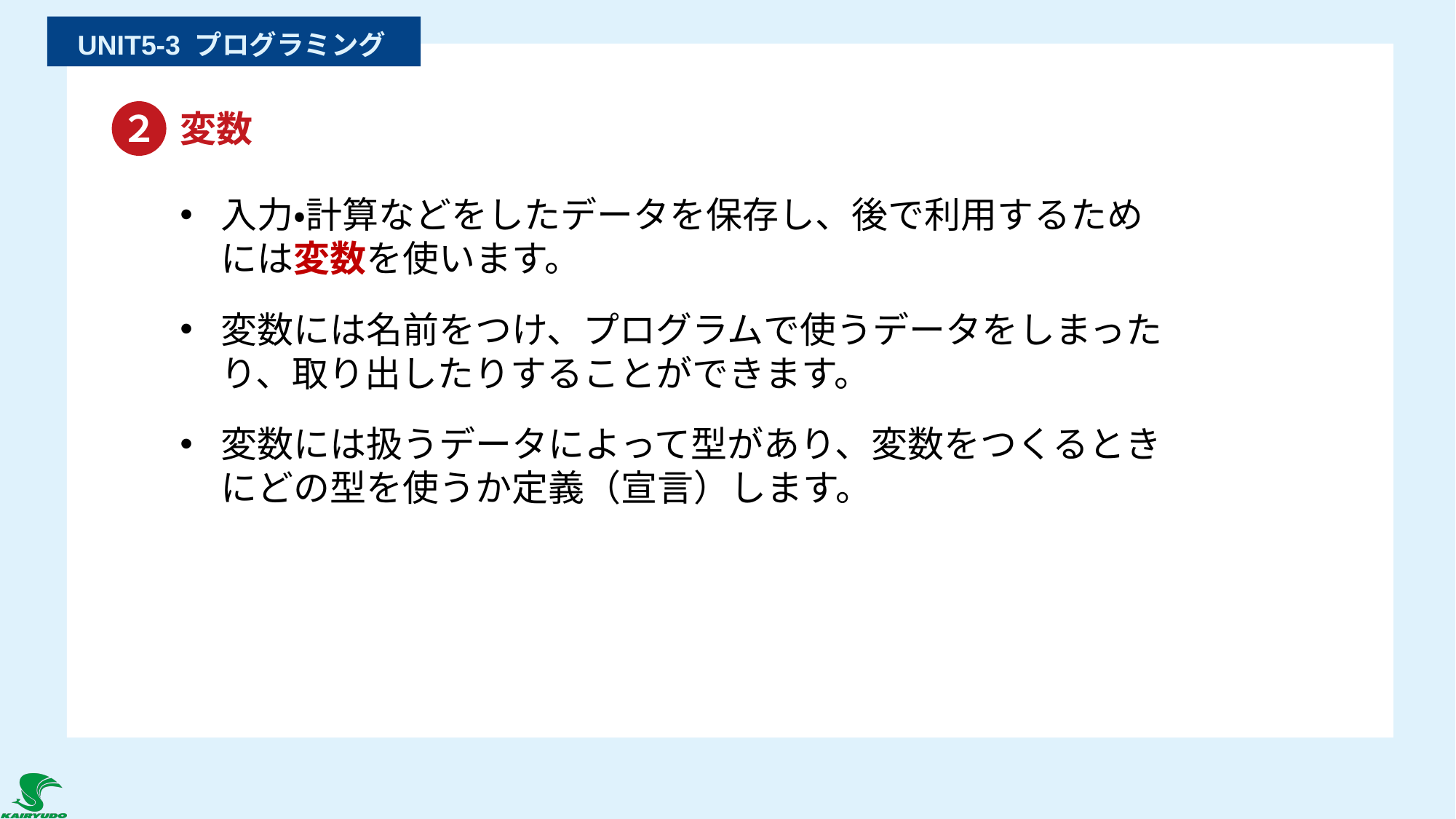

変数
２
入力・計算などをしたデータを保存し、後で利用するためには変数を使います。
変数には名前をつけ、プログラムで使うデータをしまったり、取り出したりすることができます。
変数には扱うデータによって型があり、変数をつくるときにどの型を使うか定義（宣言）します。